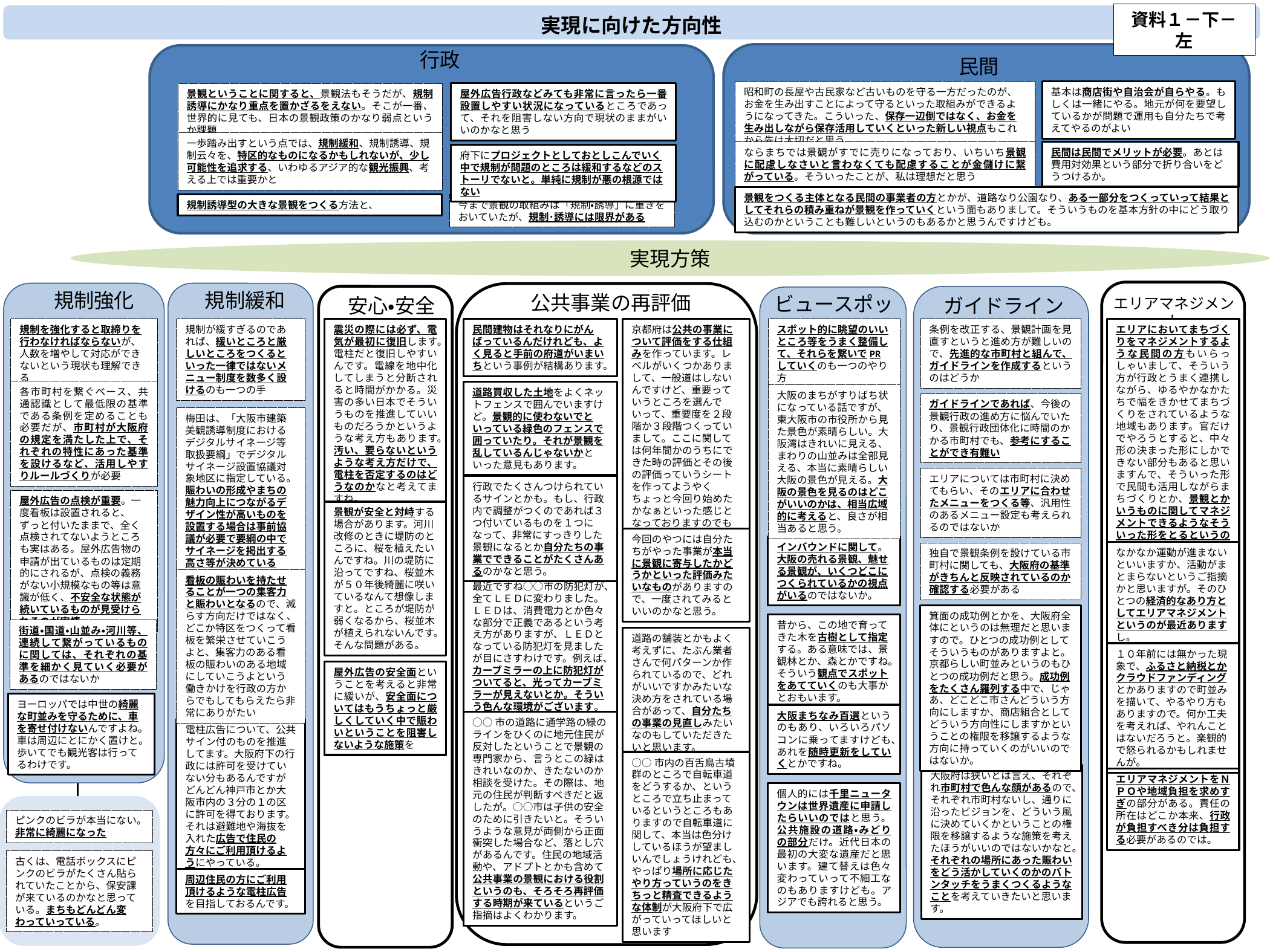

資料１－下－左
実現に向けた方向性

行政

民間
昭和町の長屋や古民家など古いものを守る一方だったのが、お金を生み出すことによって守るといった取組みができるようになってきた。こういった、保存一辺倒ではなく、お金を生み出しながら保存活用していくといった新しい視点もこれから先は大切だと思う
基本は商店街や自治会が自らやる。もしくは一緒にやる。地元が何を要望しているかが問題で運用も自分たちで考えてやるのがよい
景観ということに関すると、景観法もそうだが、規制誘導にかなり重点を置かざるをえない。そこが一番、世界的に見ても、日本の景観政策のかなり弱点というか課題
屋外広告行政などみても非常に言ったら一番設置しやすい状況になっているところであって、それを阻害しない方向で現状のままがいいのかなと思う
一歩踏み出すという点では、規制緩和、規制誘導、規制云々を、特区的なものになるかもしれないが、少し可能性を追求する、いわゆるアジア的な観光振興、考える上では重要かと
民間は民間でメリットが必要。あとは費用対効果という部分で折り合いをどうつけるか。
ならまちでは景観がすでに売りになっており、いちいち景観に配慮しなさいと言わなくても配慮することが金儲けに繋がっている。そういったことが、私は理想だと思う
府下にプロジェクトとしておとしこんでいく中で規制が問題のところは緩和するなどのストーリでないと。単純に規制が悪の根源ではない
景観をつくる主体となる民間の事業者の方とかが、道路なり公園なり、ある一部分をつくっていって結果としてそれらの積み重ねが景観を作っていくという面もありまして。そういうものを基本方針の中にどう取り込むのかということも難しいというのもあるかと思うんですけども。
今まで景観の取組みは「規制・誘導」に重きをおいていたが、規制･誘導には限界がある
規制誘導型の大きな景観をつくる方法と、
実現方策

規制強化

規制緩和

公共事業の再評価

ビュースポット

ガイドライン
安心・安全
エリアマネジメント
規制を強化すると取締りを行わなければならないが、人数を増やして対応ができないという現状も理解できる
規制が緩すぎるのであれば、緩いところと厳しいところをつくるといった一律ではないメニュー制度を数多く設けるのも一つの手
震災の際には必ず、電気が最初に復旧します。電柱だと復旧しやすいんです。電線を地中化してしまうと分断されると時間がかかる。災害の多い日本でそういうものを推進していいものだろうかというような考え方もあります。汚い、要らないというような考え方だけで、電柱を否定するのはどうなのかなと考えてますね。
民間建物はそれなりにがんばっているんだけれども、よく見ると手前の府道がいまいちという事例が結構あります。
京都府は公共の事業について評価をする仕組みを作っています。レベルがいくつかありまして、一般道はしないんですけど、重要っていうところを選んでいって、重要度を２段階か３段階つくっていまして。ここに関しては何年間かのうちにできた時の評価とその後の評価っていうシートを作ってようやくちょっと今回り始めたかなぁといった感じとなっておりますのでもし良かったら参考に。
スポット的に眺望のいいところ等をうまく整備して、それらを繋いでPRしていくのも一つのやり方
条例を改正する、景観計画を見直すというと進め方が難しいので、先進的な市町村と組んで、ガイドラインを作成するというのはどうか
エリアにおいてまちづくりをマネジメントするような民間の方もいらっしゃいまして、そういう方が行政とうまく連携しながら、ゆるやかなかたちで幅をきかせてまちづくりをされているような地域もあります。官だけでやろうとすると、中々形の決まった形にしかできない部分もあると思いますんで、そういった形で民間も活用しながらまちづくりとか、景観とかいうものに関してマネジメントできるようなそういった形をとるというのもひとつの考え方かなと思う。
各市町村を繋ぐベース、共通認識として最低限の基準である条例を定めることも必要だが、市町村が大阪府の規定を満たした上で、それぞれの特性にあった基準を設けるなど、活用しやすりルールづくりが必要
道路買収した土地をよくネットフェンスで囲んでいますけど。景観的に使わないでといっている緑色のフェンスで囲っていたり。それが景観を乱しているんじゃないかといった意見もあります。
大阪のまちがすりばち状になっている話ですが、東大阪市の市役所から見た景色が素晴らしい。大阪湾はきれいに見える、まわりの山並みは全部見える、本当に素晴らしい大阪の景色が見える。大阪の景色を見るのはどこがいいのかは、相当広域的に考えると、良さが相当あると思う。
ガイドラインであれば、今後の景観行政の進め方に悩んでいたり、景観行政団体化に時間のかかる市町村でも、参考にすることができ有難い
梅田は、「大阪市建築美観誘導制度におけるデジタルサイネージ等取扱要綱」でデジタルサイネージ設置協議対象地区に指定している。賑わいの形成やまちの魅力向上につながるデザイン性が高いものを設置する場合は事前協議が必要で要綱の中でサイネージを掲出する高さ等が決めている
エリアについては市町村に決めてもらい、そのエリアに合わせたメニューをつくる等、汎用性のあるメニュー設定も考えられるのではないか
行政でたくさんつけられているサインとかも。もし、行政内で調整がつくのであれば３つ付いているものを１つになって、非常にすっきりした景観になるとか自分たちの事業でできることがたくさんあるのかなと思う。
屋外広告の点検が重要。一度看板は設置されると、ずっと付いたままで、全く点検されてないようところも実はある。屋外広告物の申請が出ているものは定期的にされるが、点検の義務がない小規模なもの等は意識が低く、不安全な状態が続いているものが見受けられるのが実情。
景観が安全と対峙する場合があります。河川改修のときに堤防のところに、桜を植えたいんですね。川の堤防に沿ってですね、桜並木が５０年後綺麗に咲いているなんて想像しますと。ところが堤防が弱くなるから、桜並木が植えられないんです。そんな問題がある。
今回のやつには自分たちがやった事業が本当に景観に寄与したかどうかといった評価みたいなものがありますので、一度されてみるといいのかなと思う。
インバウンドに関して。大阪の売れる景観、魅せる景観が、いくつどこにつくられているかの視点がいるのではないか。
なかなか運動が進まないといいますか、活動がまとまらないというご指摘かと思いますが。そのひとつの経済的なあり方としてエリアマネジメントというのが最近ありますし。
独自で景観条例を設けている市町村に関しても、大阪府の基準がきちんと反映されているのか確認する必要がある
看板の賑わいを持たせることが一つの集客力と賑わいとなるので、減らす方向だけではなく、どこか特区をつくって看板を繁栄させていこうよと、集客力のある看板の賑わいのある地域にしていこうよという働きかけを行政の方からでもしてもらえたら非常にありがたい
最近ですね○○市の防犯灯が、全てＬＥＤに変わりました。ＬＥＤは、消費電力とか色々な部分で正義であるという考え方がありますが、ＬＥＤとなっている防犯灯を見ましたが目にさすわけです。例えば、カーブミラーの上に防犯灯がついてると、光ってカーブミラーが見えないとか。そういう色んな環境がございます。
箕面の成功例とかを、大阪府全体にというのは無理だと思いますので。ひとつの成功例としてそういうものがありますよと。京都らしい町並みというのもひとつの成功例だと思う。成功例をたくさん羅列する中で、じゃあ、どこどこ市さんどういう方向にしますか、商店組合としてどういう方向性にしますかということの権限を移譲するような方向に持っていくのがいいのではないか。
昔から、この地で育ってきた木を古樹として指定する。ある意味では、景観林とか、森とかですね。そういう観点でスポットをあてていくのも大事かとおもいます。
街道・国道・山並み・河川等、連続して繋がっているものに関しては、それぞれの基準を細かく見ていく必要があるのではないか
道路の舗装とかもよく考えずに、たぶん業者さんで何パターンか作られているので、どれがいいですかみたいな決め方をされている場合があって、自分たちの事業の見直しみたいなのもしていただきたいと思います。
１０年前には無かった現象で、ふるさと納税とかクラウドファンディングとかありますので町並みを描いて、やるやり方もありますので。何か工夫を考えれば、やれんことはないだろうと。楽観的で怒られるかもしれませんが。
屋外広告の安全面ということを考えると非常に緩いが、安全面についてはもうちょっと厳しくしていく中で賑わいということを阻害しないような施策を
ヨーロッパでは中世の綺麗な町並みを守るために、車を寄せ付けないんですよね。車は周辺にとにかく置けと。歩いてでも観光客は行ってるわけです。
大阪まちなみ百選というのもあり、いろいろパソコンに乗ってますけども、あれを随時更新をしていくとかですね。
○○市の道路に通学路の緑のラインをひくのに地元住民が反対したということで景観の専門家から、言うとこの緑はきれいなのか、きたないのか相談を受けた。その際は、地元の住民が判断すべきだと返したが。○○市は子供の安全のために引きたいと。そういうような意見が両側から正面衝突した場合など、落とし穴があるんです。住民の地域活動や、アドプトとかも含めて公共事業の景観における役割というのも、そろそろ再評価する時期が来ているというご指摘はよくわかります。
電柱広告について、公共サイン付のものを推進してます。大阪府下の行政には許可を受けていない分もあるんですがどんどん神戸市とか大阪市内の３分の１の区に許可を得ております。それは避難地や海抜を入れた広告で住民の方々にご利用頂けるようにやっている。
○○市内の百舌鳥古墳群のところで自転車道をどうするか、というところで立ち止まっているというところもありますので自転車道に関して、本当は色分けしているほうが望ましいんでしょうけれども、やっぱり場所に応じたやり方っていうのをきちっと精査できるような体制が大阪府下で広がっていってほしいと思います
大阪府は狭いとは言え、それぞれ市町村で色んな顔があるので、それぞれ市町村ないし、通りに沿ったビジョンを、どういう風に決めていくかということの権限を移譲するような施策を考えたほうがいいのではないかなと。それぞれの場所にあった賑わいをどう活かしていくのかのバトンタッチをうまくつくるようなことを考えていきたいと思います。
エリアマネジメントをＮＰＯや地域負担を求めすぎの部分がある。責任の所在はどこか本来、行政が負担すべき分は負担する必要があるのでは。
個人的には千里ニュータウンは世界遺産に申請したらいいのではと思う。公共施設の道路・みどりの部分だけ。近代日本の最初の大変な遺産だと思います。建て替えは色々変わっていって不細工なのもありますけども。アジアでも誇れると思う。

ピンクのビラが本当にない。非常に綺麗になった
古くは、電話ボックスにピンクのビラがたくさん貼られていたことから、保安課が来ているのかなと思っている。まちもどんどん変わっていっている。
周辺住民の方にご利用頂けるような電柱広告を目指しておるんです。